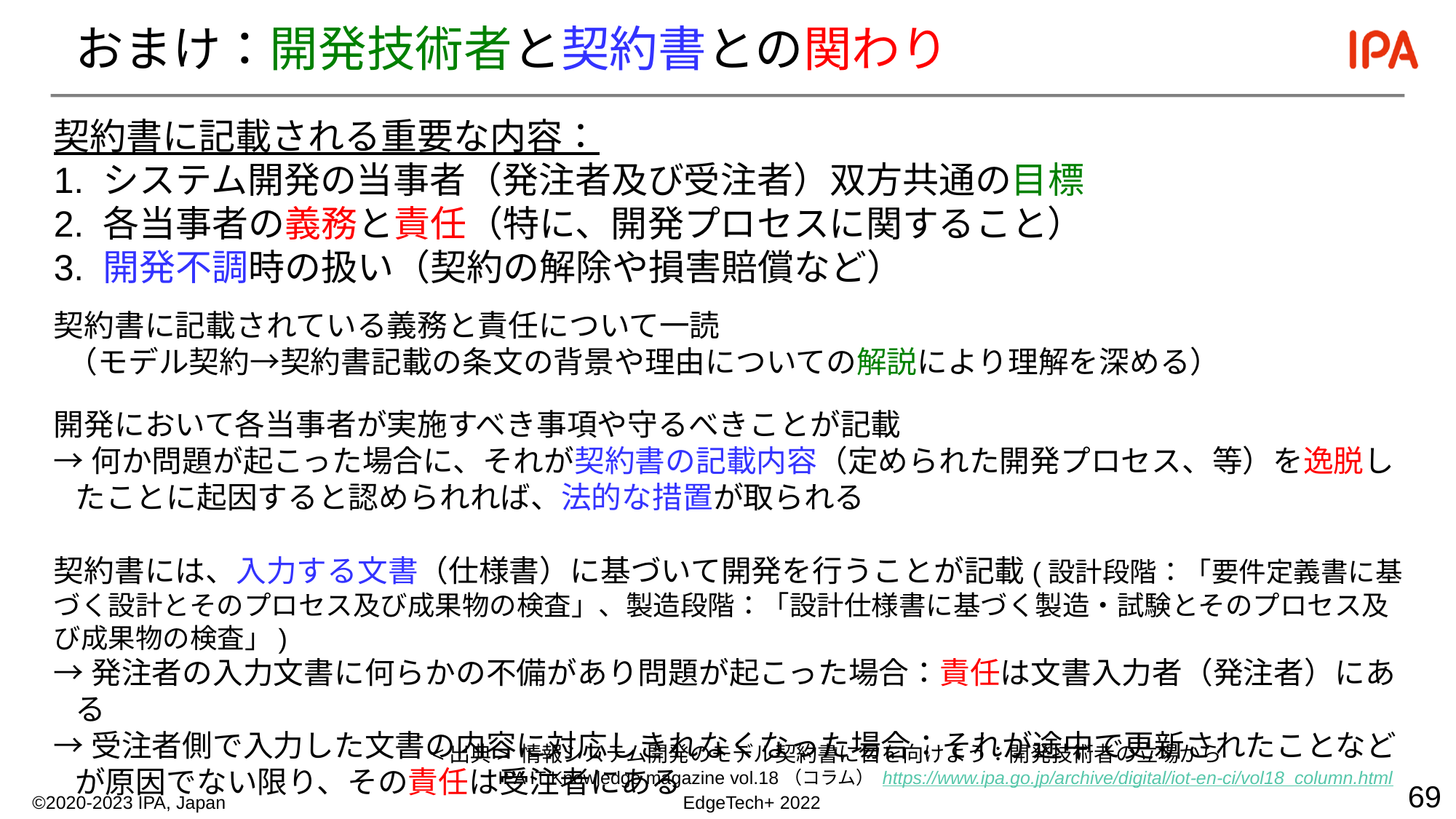

# おまけ：開発技術者と契約書との関わり
契約書に記載される重要な内容：
1. システム開発の当事者（発注者及び受注者）双方共通の目標
2. 各当事者の義務と責任（特に、開発プロセスに関すること）
3. 開発不調時の扱い（契約の解除や損害賠償など）
契約書に記載されている義務と責任について一読
 （モデル契約→契約書記載の条文の背景や理由についての解説により理解を深める）
開発において各当事者が実施すべき事項や守るべきことが記載
→何か問題が起こった場合に、それが契約書の記載内容（定められた開発プロセス、等）を逸脱したことに起因すると認められれば、法的な措置が取られる
契約書には、入力する文書（仕様書）に基づいて開発を行うことが記載(設計段階：「要件定義書に基づく設計とそのプロセス及び成果物の検査」、製造段階：「設計仕様書に基づく製造・試験とそのプロセス及び成果物の検査」)
→発注者の入力文書に何らかの不備があり問題が起こった場合：責任は文書入力者（発注者）にある
→受注者側で入力した文書の内容に対応しきれなくなった場合：それが途中で更新されたことなどが原因でない限り、その責任は受注者にある
<出典> 情報システム開発のモデル契約書に目を向けよう：開発技術者の立場から
             IPA IT Knowledge magazine vol.18（コラム） https://www.ipa.go.jp/archive/digital/iot-en-ci/vol18_column.html
©2020-2023 IPA, Japan
EdgeTech+ 2022